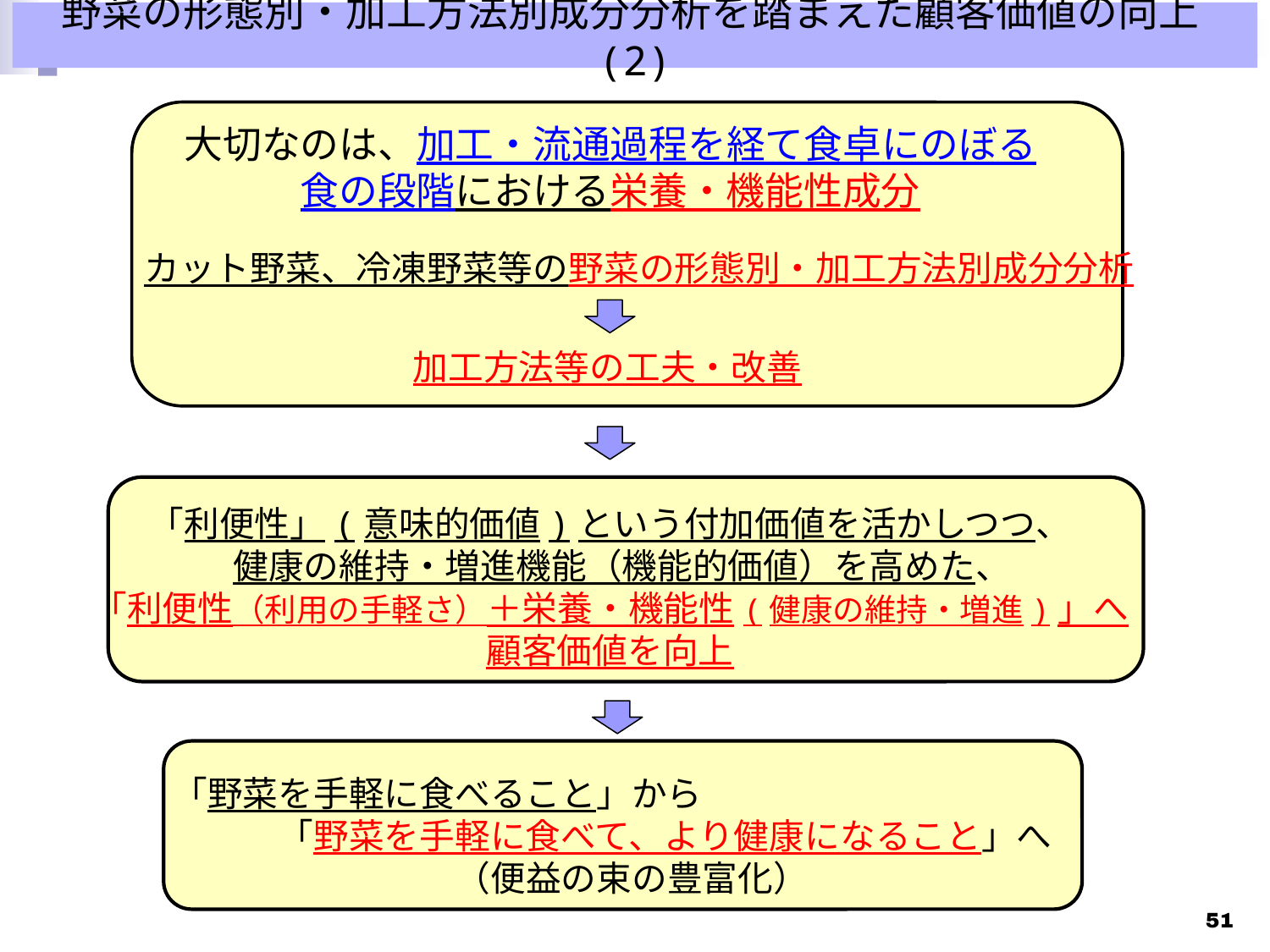

野菜の形態別・加工方法別成分分析を踏まえた顧客価値の向上(2)

大切なのは、加工・流通過程を経て食卓にのぼる
食の段階における栄養・機能性成分
カット野菜、冷凍野菜等の野菜の形態別・加工方法別成分分析

加工方法等の工夫・改善

「利便性」(意味的価値)という付加価値を活かしつつ、
  健康の維持・増進機能（機能的価値）を高めた、
「利便性（利用の手軽さ）＋栄養・機能性(健康の維持・増進)」へ
顧客価値を向上

「野菜を手軽に食べること」から
　　　「野菜を手軽に食べて、より健康になること」へ
　　　　　　　　（便益の束の豊富化）
51